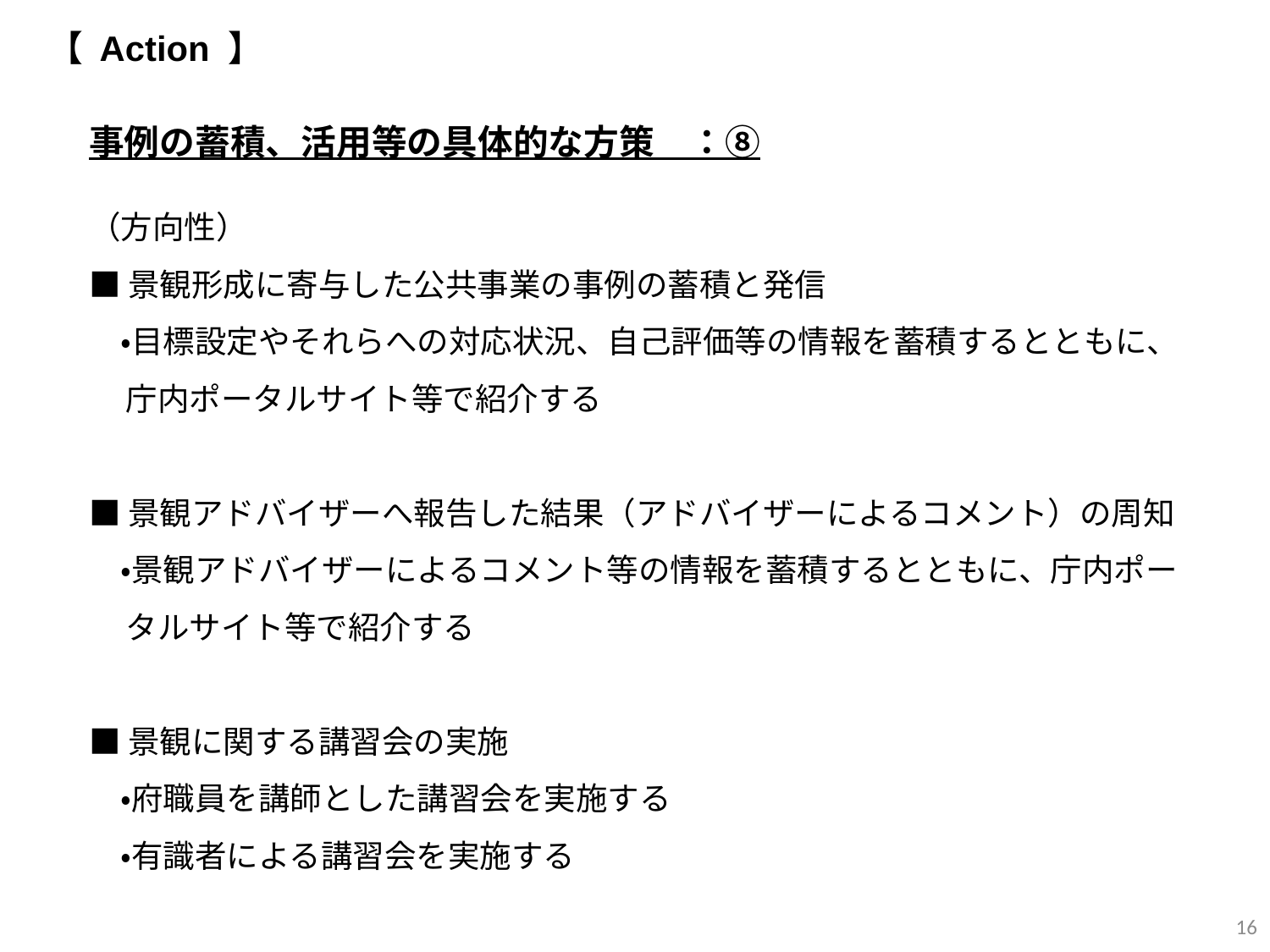

【 Action 】
事例の蓄積、活用等の具体的な方策　：⑧
（方向性）
■景観形成に寄与した公共事業の事例の蓄積と発信
　・目標設定やそれらへの対応状況、自己評価等の情報を蓄積するとともに、庁内ポータルサイト等で紹介する

■景観アドバイザーへ報告した結果（アドバイザーによるコメント）の周知
　・景観アドバイザーによるコメント等の情報を蓄積するとともに、庁内ポータルサイト等で紹介する

■景観に関する講習会の実施
　・府職員を講師とした講習会を実施する
　・有識者による講習会を実施する
16